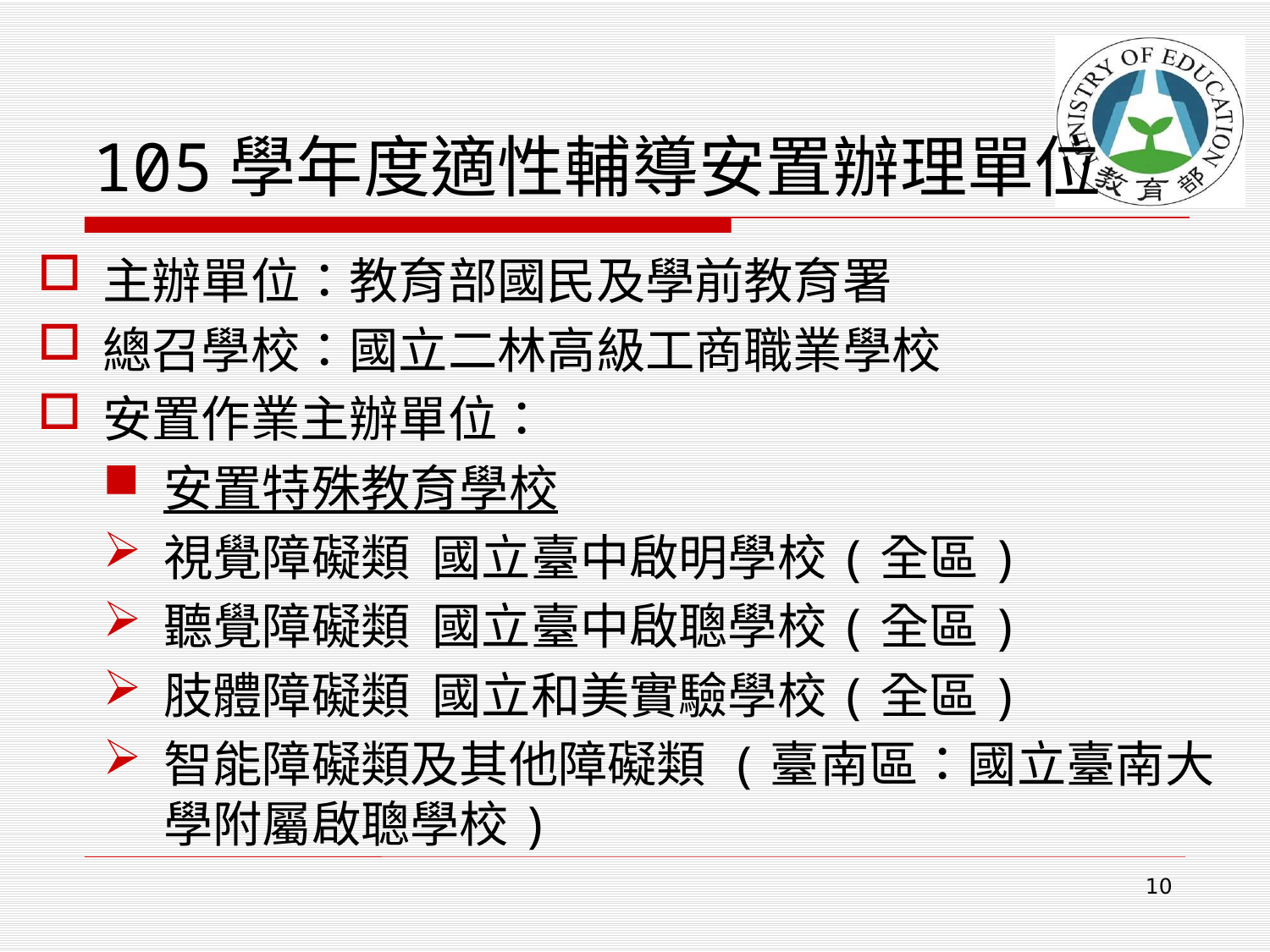

# 105學年度適性輔導安置辦理單位
主辦單位：教育部國民及學前教育署
總召學校：國立二林高級工商職業學校
安置作業主辦單位：
安置特殊教育學校
視覺障礙類  國立臺中啟明學校(全區)
聽覺障礙類  國立臺中啟聰學校(全區)
肢體障礙類  國立和美實驗學校(全區)
智能障礙類及其他障礙類 (臺南區：國立臺南大學附屬啟聰學校)
10